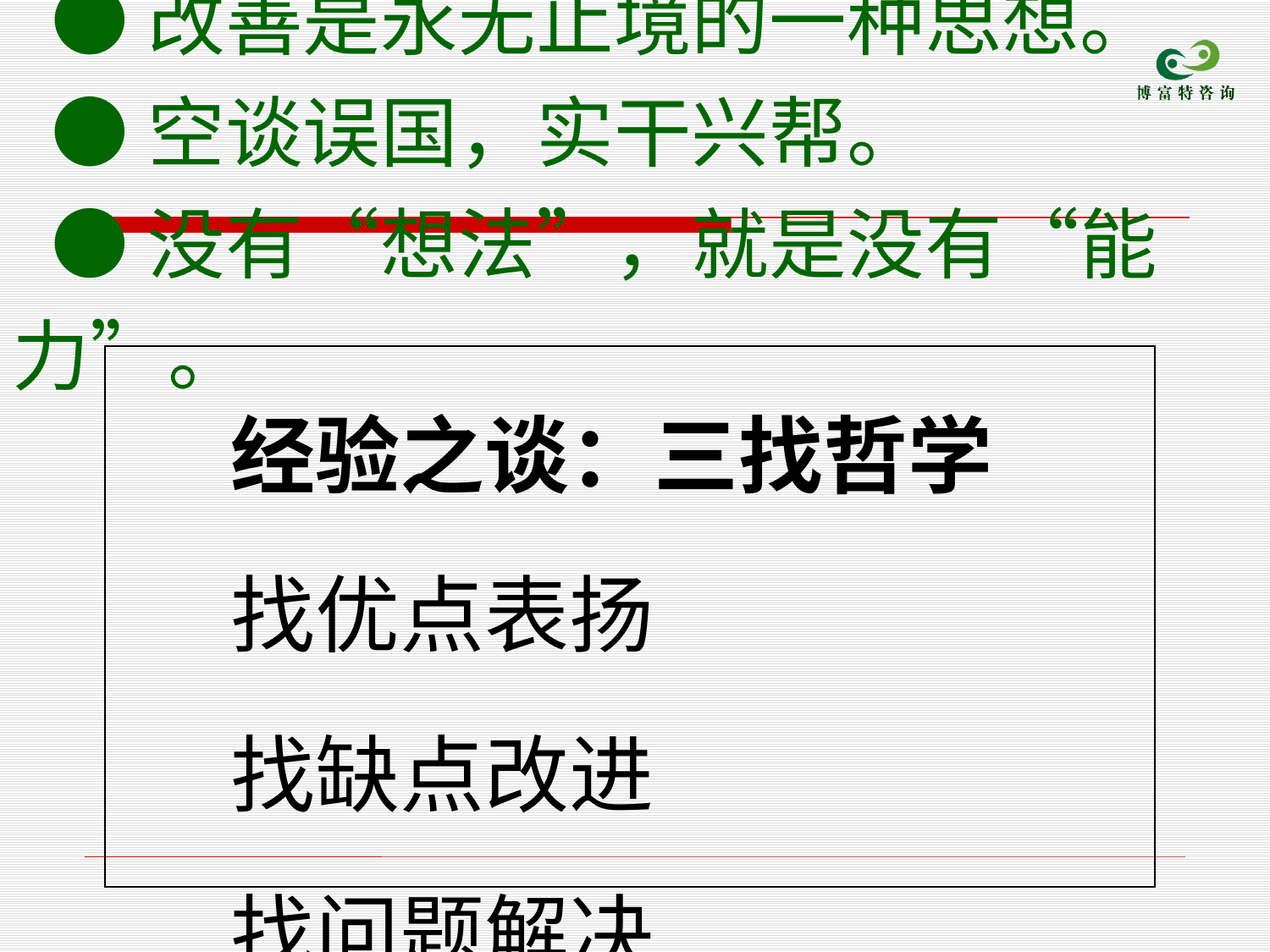

●改善是永无止境的一种思想。
●空谈误国，实干兴帮。
●没有“想法”，就是没有“能力”。

| 经验之谈：三找哲学 找优点表扬 找缺点改进 找问题解决 |
| --- |
625